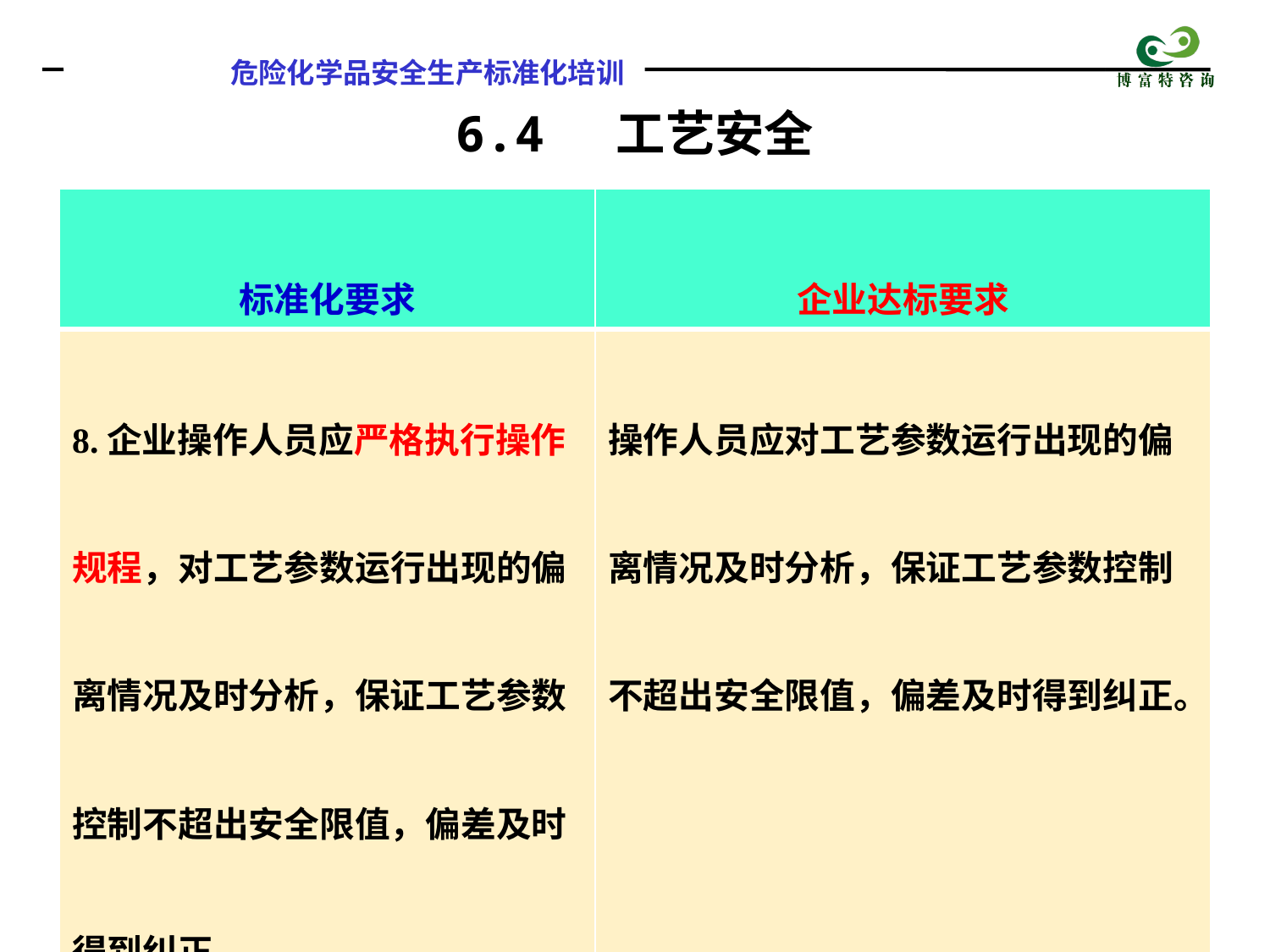

6.4  工艺安全
| 标准化要求 | 企业达标要求 |
| --- | --- |
| 8.企业操作人员应严格执行操作规程，对工艺参数运行出现的偏离情况及时分析，保证工艺参数控制不超出安全限值，偏差及时得到纠正。 | 操作人员应对工艺参数运行出现的偏离情况及时分析，保证工艺参数控制不超出安全限值，偏差及时得到纠正。 |